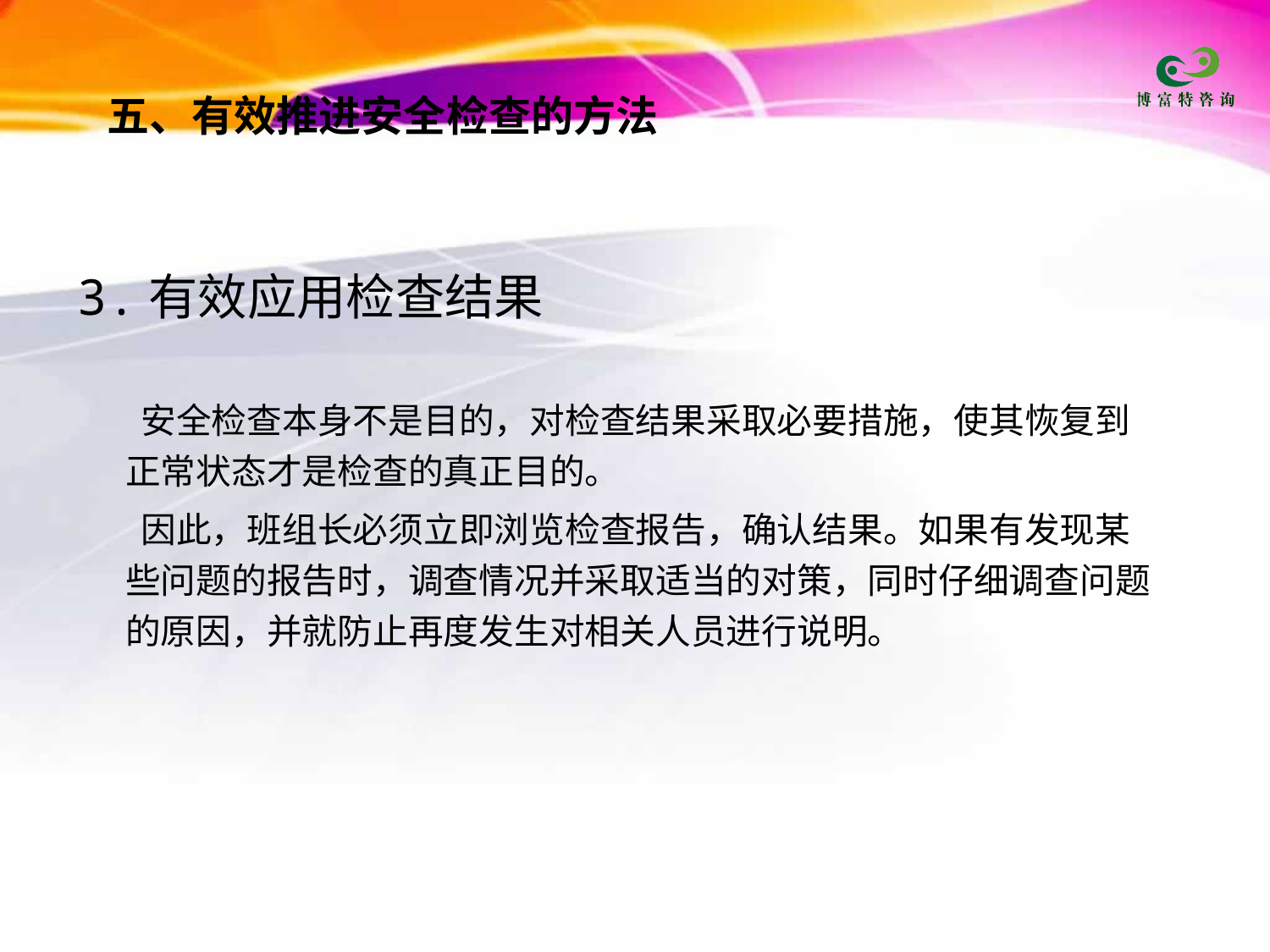

五、有效推进安全检查的方法
3.有效应用检查结果

       安全检查本身不是目的，对检查结果采取必要措施，使其恢复到正常状态才是检查的真正目的。
       因此，班组长必须立即浏览检查报告，确认结果。如果有发现某些问题的报告时，调查情况并采取适当的对策，同时仔细调查问题的原因，并就防止再度发生对相关人员进行说明。